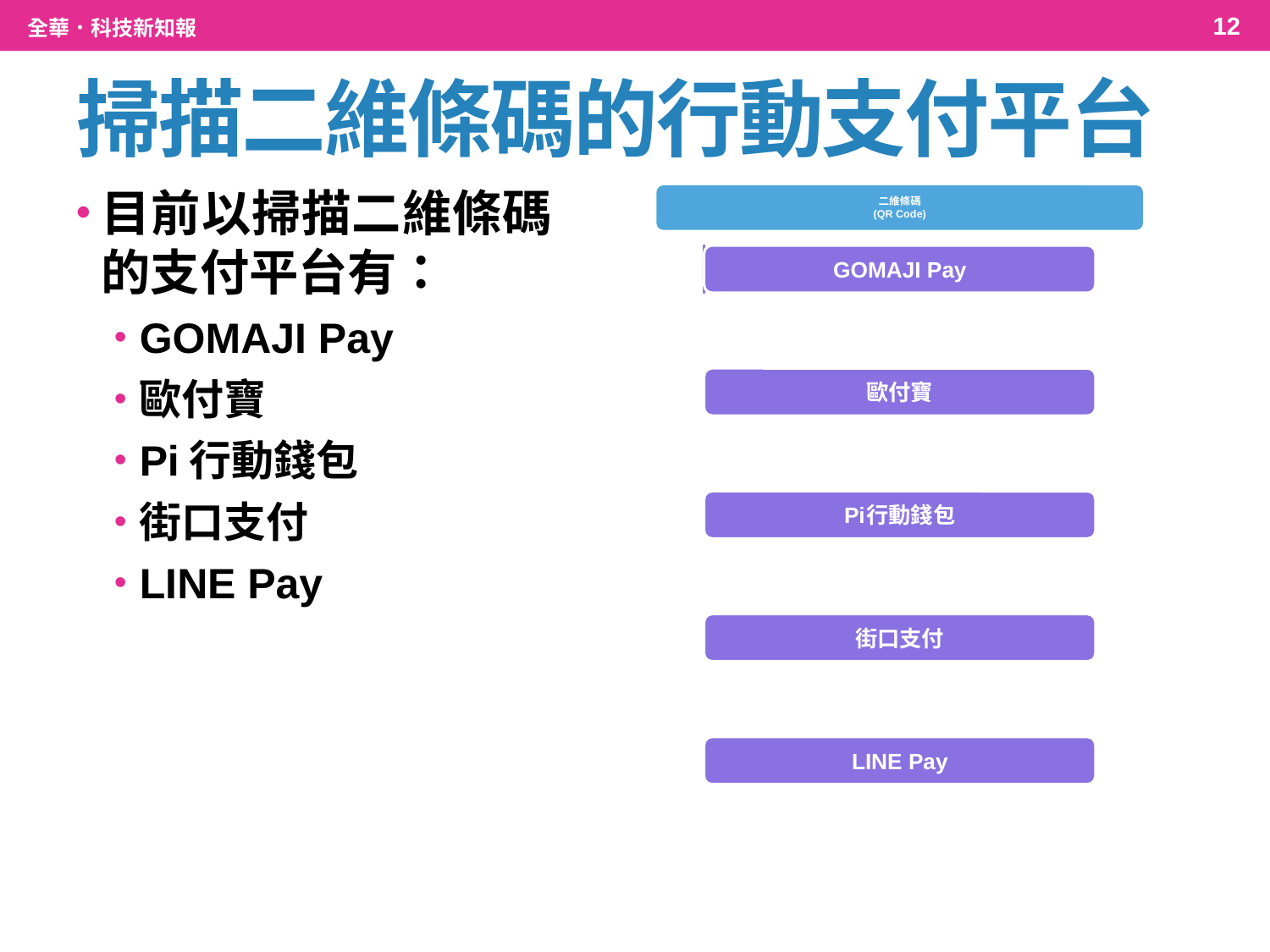

12
全華．科技新知報
# 掃描二維條碼的行動支付平台
目前以掃描二維條碼的支付平台有：
GOMAJI Pay
歐付寶
Pi行動錢包
街口支付
LINE Pay
二維條碼
(QR Code)
GOMAJI Pay
歐付寶
Pi行動錢包
街口支付
LINE Pay